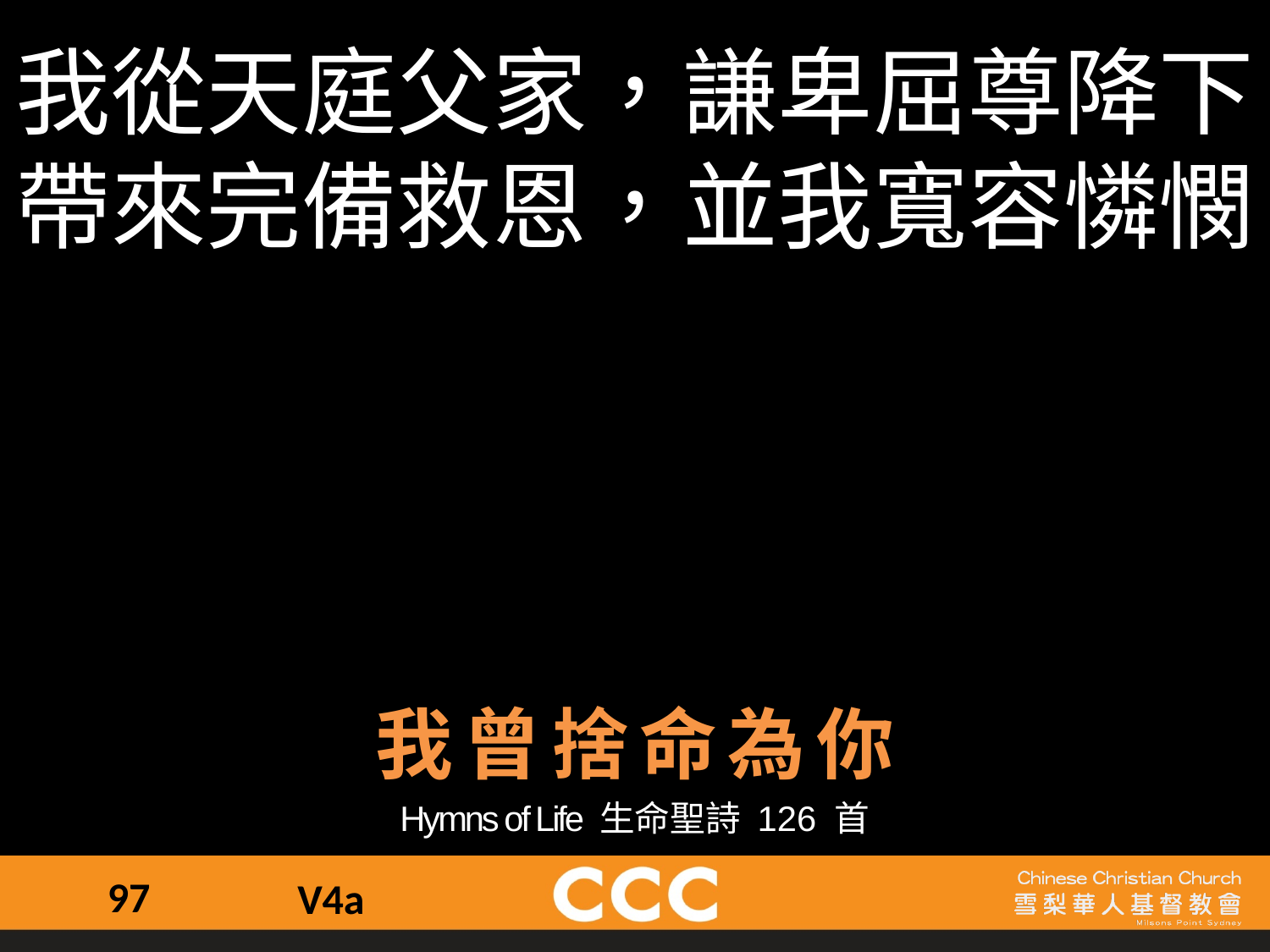

我從天庭父家，謙卑屈尊降下
帶來完備救恩，並我寬容憐憫
我曾捨命為你
Hymns of Life 生命聖詩 126 首
97
V4a